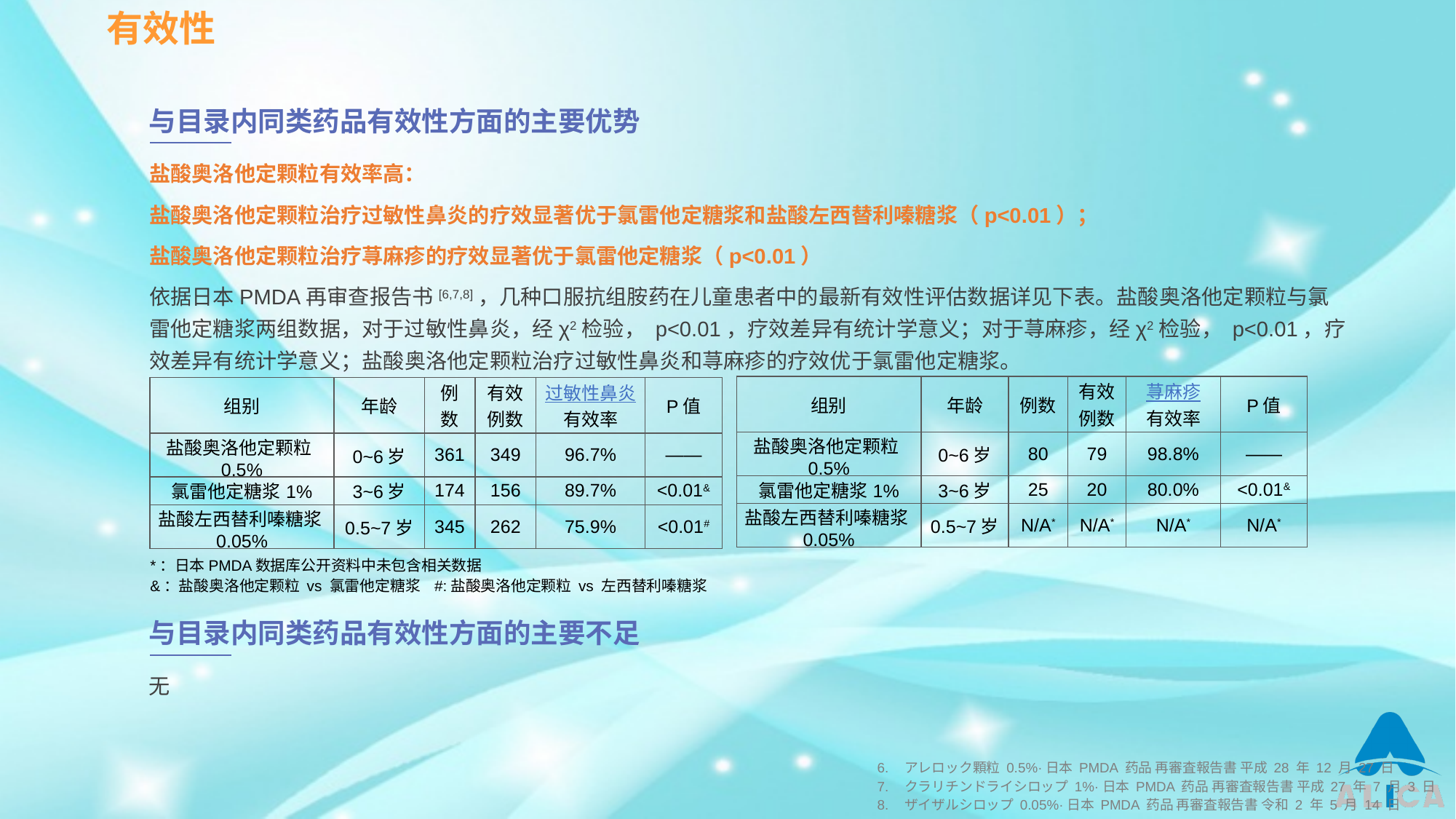

有效性
与目录内同类药品有效性方面的主要优势
盐酸奥洛他定颗粒有效率高：
盐酸奥洛他定颗粒治疗过敏性鼻炎的疗效显著优于氯雷他定糖浆和盐酸左西替利嗪糖浆（p<0.01）；
盐酸奥洛他定颗粒治疗荨麻疹的疗效显著优于氯雷他定糖浆（p<0.01）
依据日本PMDA再审查报告书[6,7,8]，几种口服抗组胺药在儿童患者中的最新有效性评估数据详见下表。盐酸奥洛他定颗粒与氯雷他定糖浆两组数据，对于过敏性鼻炎，经χ2检验， p<0.01，疗效差异有统计学意义；对于荨麻疹，经χ2检验， p<0.01，疗效差异有统计学意义；盐酸奥洛他定颗粒治疗过敏性鼻炎和荨麻疹的疗效优于氯雷他定糖浆。
| 组别 | 年龄 | 例数 | 有效例数 | 荨麻疹 有效率 | P值 |
| --- | --- | --- | --- | --- | --- |
| 盐酸奥洛他定颗粒0.5% | 0~6岁 | 80 | 79 | 98.8% | —— |
| 氯雷他定糖浆1% | 3~6岁 | 25 | 20 | 80.0% | <0.01& |
| 盐酸左西替利嗪糖浆0.05% | 0.5~7岁 | N/A\* | N/A\* | N/A\* | N/A\* |
| 组别 | 年龄 | 例数 | 有效例数 | 过敏性鼻炎有效率 | P值 |
| --- | --- | --- | --- | --- | --- |
| 盐酸奥洛他定颗粒0.5% | 0~6岁 | 361 | 349 | 96.7% | —— |
| 氯雷他定糖浆1% | 3~6岁 | 174 | 156 | 89.7% | <0.01& |
| 盐酸左西替利嗪糖浆0.05% | 0.5~7岁 | 345 | 262 | 75.9% | <0.01# |
*：日本PMDA数据库公开资料中未包含相关数据
&：盐酸奥洛他定颗粒 vs 氯雷他定糖浆   #:盐酸奥洛他定颗粒 vs 左西替利嗪糖浆
与目录内同类药品有效性方面的主要不足
无
アレロック顆粒 0.5%·日本 PMDA 药品 再審査報告書 平成 28 年 12 月 27 日
クラリチンドライシロップ 1%·日本 PMDA 药品 再審査報告書 平成 27 年 7 月 3 日
ザイザルシロップ 0.05%·日本 PMDA 药品 再審査報告書 令和 2 年 5 月 14 日